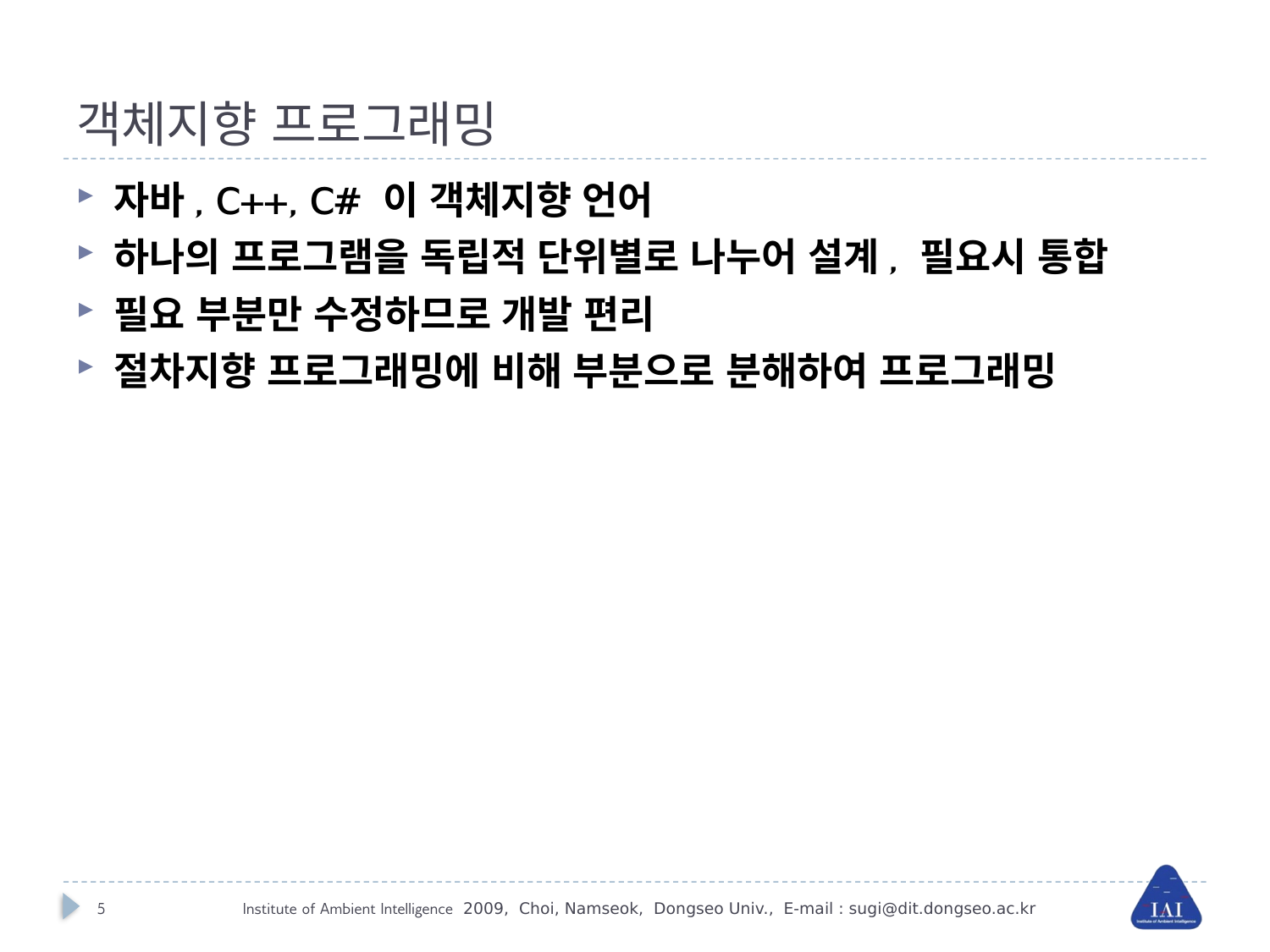

# 객체지향 프로그래밍
자바, C++, C# 이 객체지향 언어
하나의 프로그램을 독립적 단위별로 나누어 설계, 필요시 통합
필요 부분만 수정하므로 개발 편리
절차지향 프로그래밍에 비해 부분으로 분해하여 프로그래밍